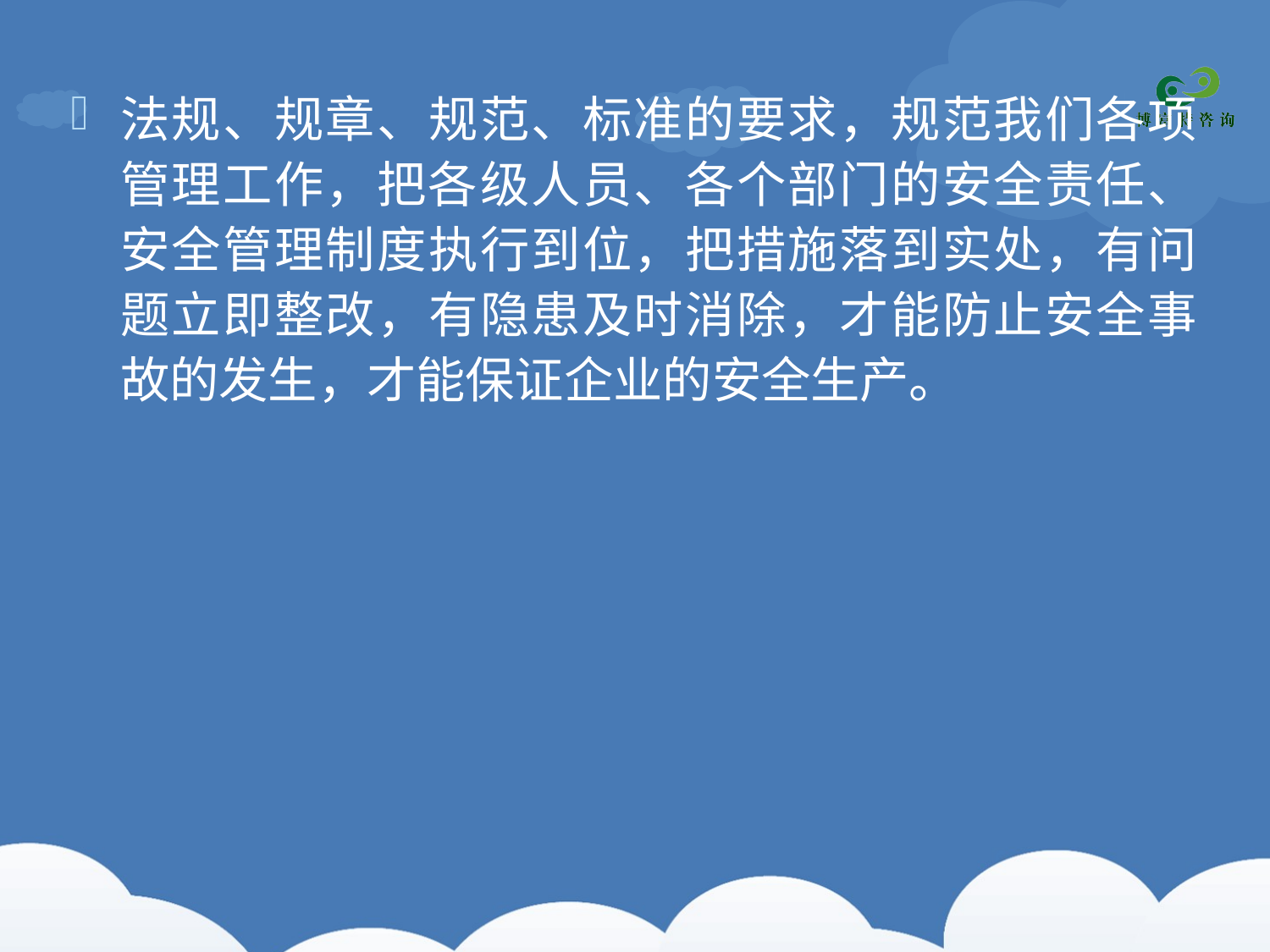

法规、规章、规范、标准的要求，规范我们各项管理工作，把各级人员、各个部门的安全责任、安全管理制度执行到位，把措施落到实处，有问题立即整改，有隐患及时消除，才能防止安全事故的发生，才能保证企业的安全生产。